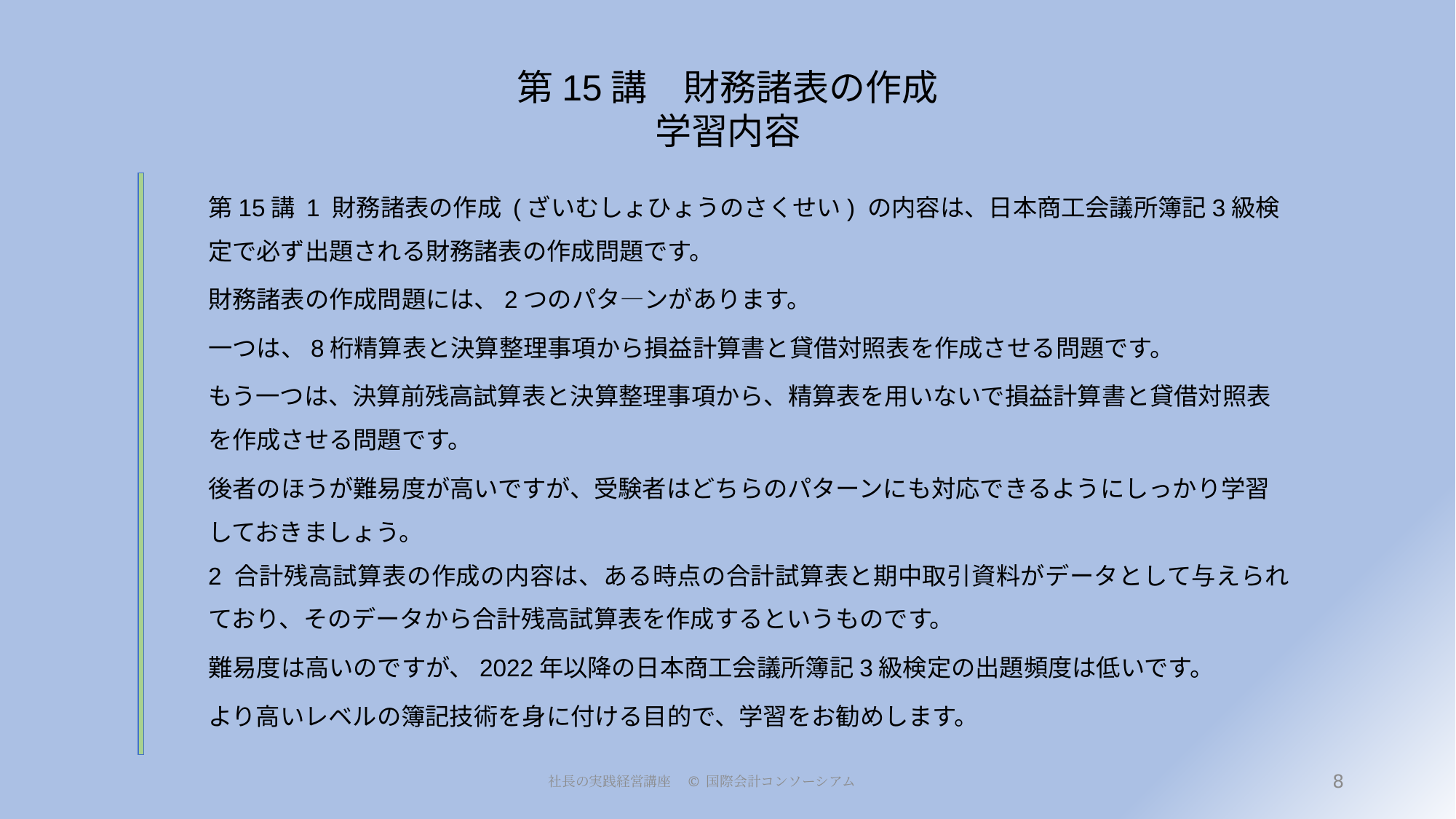

# 第15講　財務諸表の作成 学習内容
第15講 1 財務諸表の作成 (ざいむしょひょうのさくせい) の内容は、日本商工会議所簿記3級検定で必ず出題される財務諸表の作成問題です。
財務諸表の作成問題には、2つのパタ―ンがあります。
一つは、8桁精算表と決算整理事項から損益計算書と貸借対照表を作成させる問題です。
もう一つは、決算前残高試算表と決算整理事項から、精算表を用いないで損益計算書と貸借対照表を作成させる問題です。
後者のほうが難易度が高いですが、受験者はどちらのパターンにも対応できるようにしっかり学習しておきましょう。
2 合計残高試算表の作成の内容は、ある時点の合計試算表と期中取引資料がデータとして与えられており、そのデータから合計残高試算表を作成するというものです。
難易度は高いのですが、2022年以降の日本商工会議所簿記3級検定の出題頻度は低いです。
より高いレベルの簿記技術を身に付ける目的で、学習をお勧めします。

8
社長の実践経営講座　© 国際会計コンソーシアム